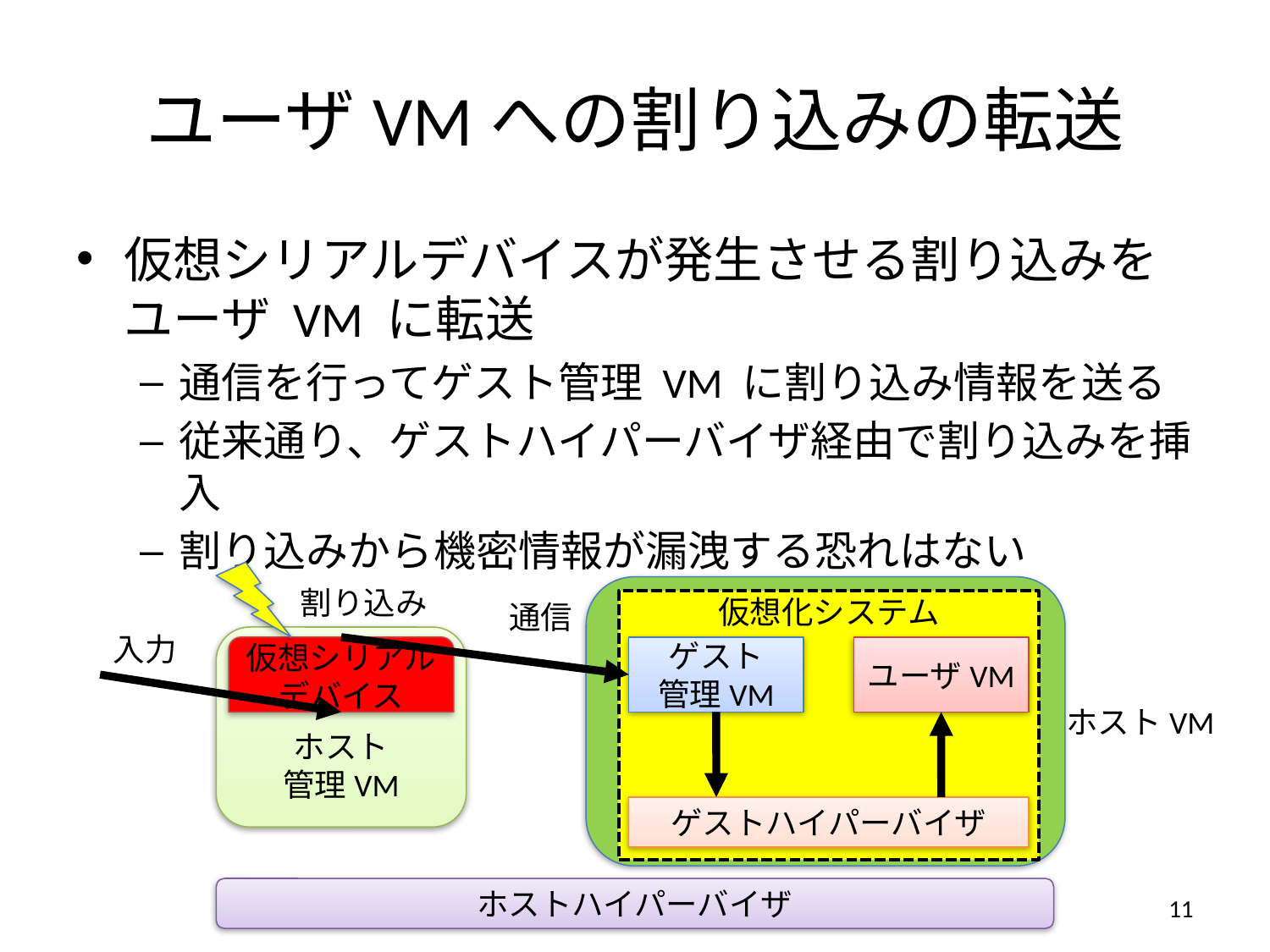

# ユーザVMへの割り込みの転送
仮想シリアルデバイスが発生させる割り込みをユーザ VM に転送
通信を行ってゲスト管理 VM に割り込み情報を送る
従来通り、ゲストハイパーバイザ経由で割り込みを挿入
割り込みから機密情報が漏洩する恐れはない

割り込み

通信
仮想化システム

入力

ホスト
管理VM
仮想シリアル
デバイス
ゲスト
管理VM
ユーザVM
ホストVM
ゲストハイパーバイザ
ホストハイパーバイザ
11